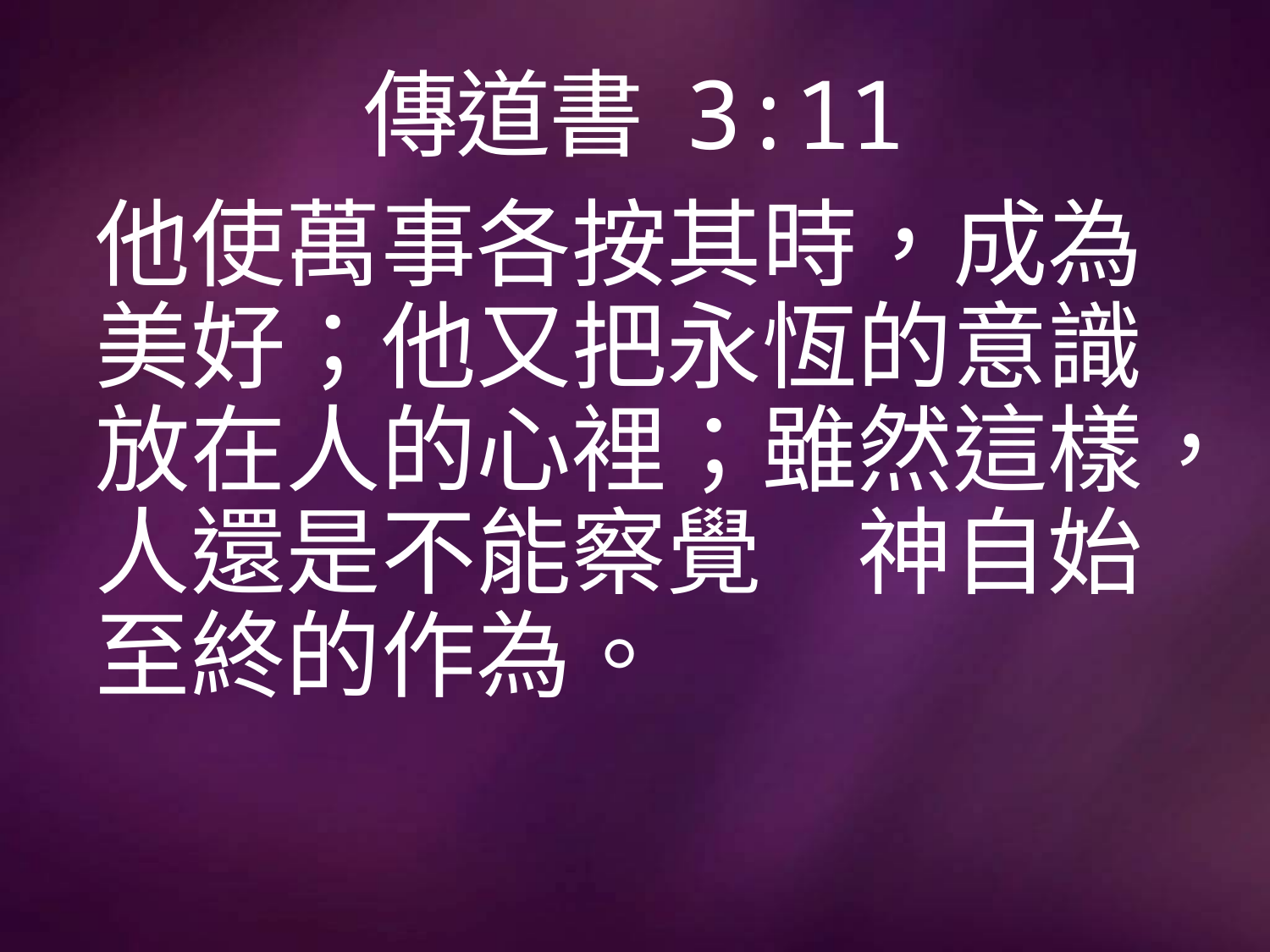

# 傳道書 3:11
他使萬事各按其時，成為美好；他又把永恆的意識放在人的心裡；雖然這樣，人還是不能察覺　神自始至終的作為。